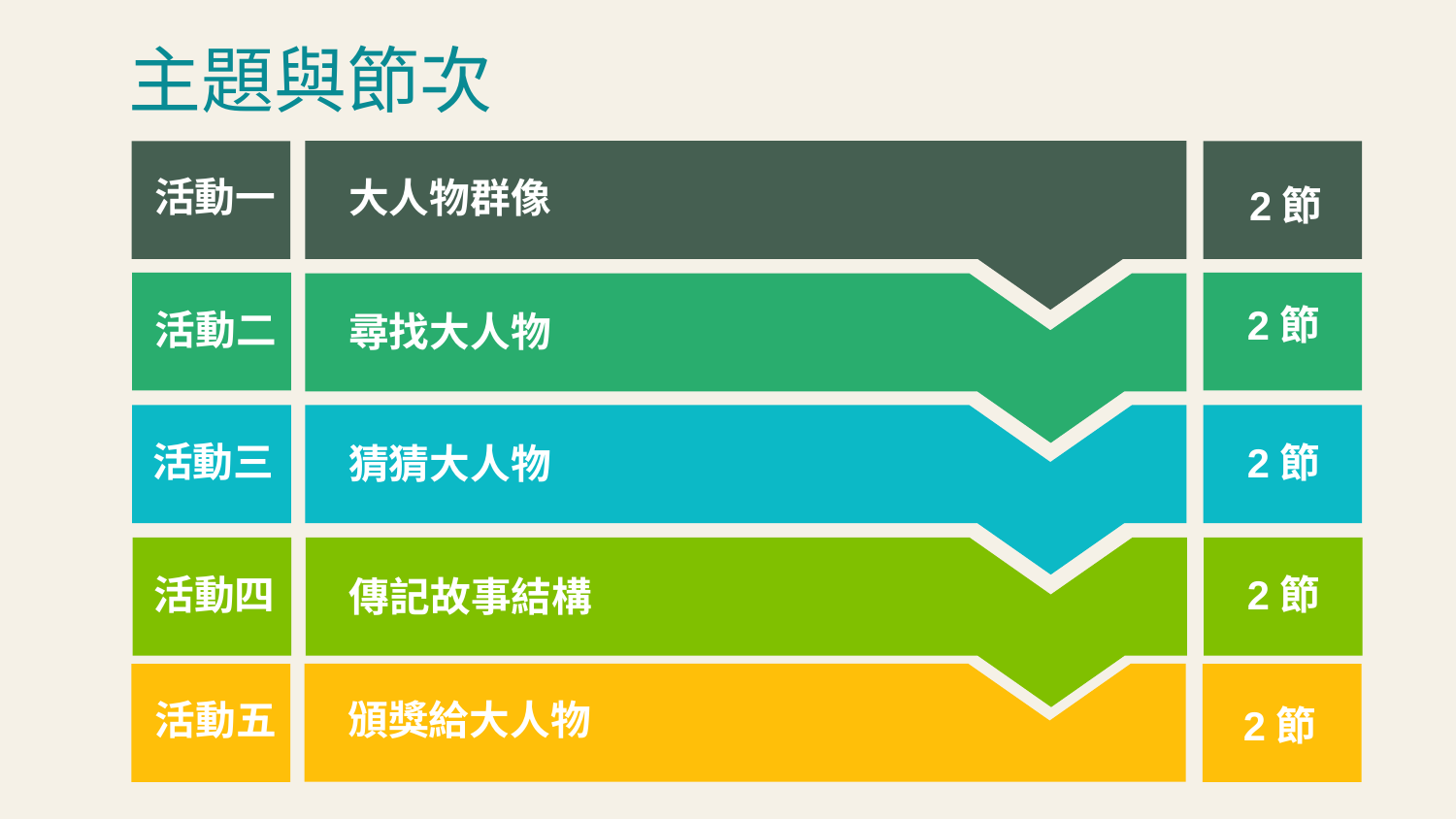

# 主題與節次

活動一
大人物群像
 2節

活動二
尋找大人物
 2節

活動三
猜猜大人物
 2節

活動四
傳記故事結構
 2節

活動五
頒獎給大人物
 2節